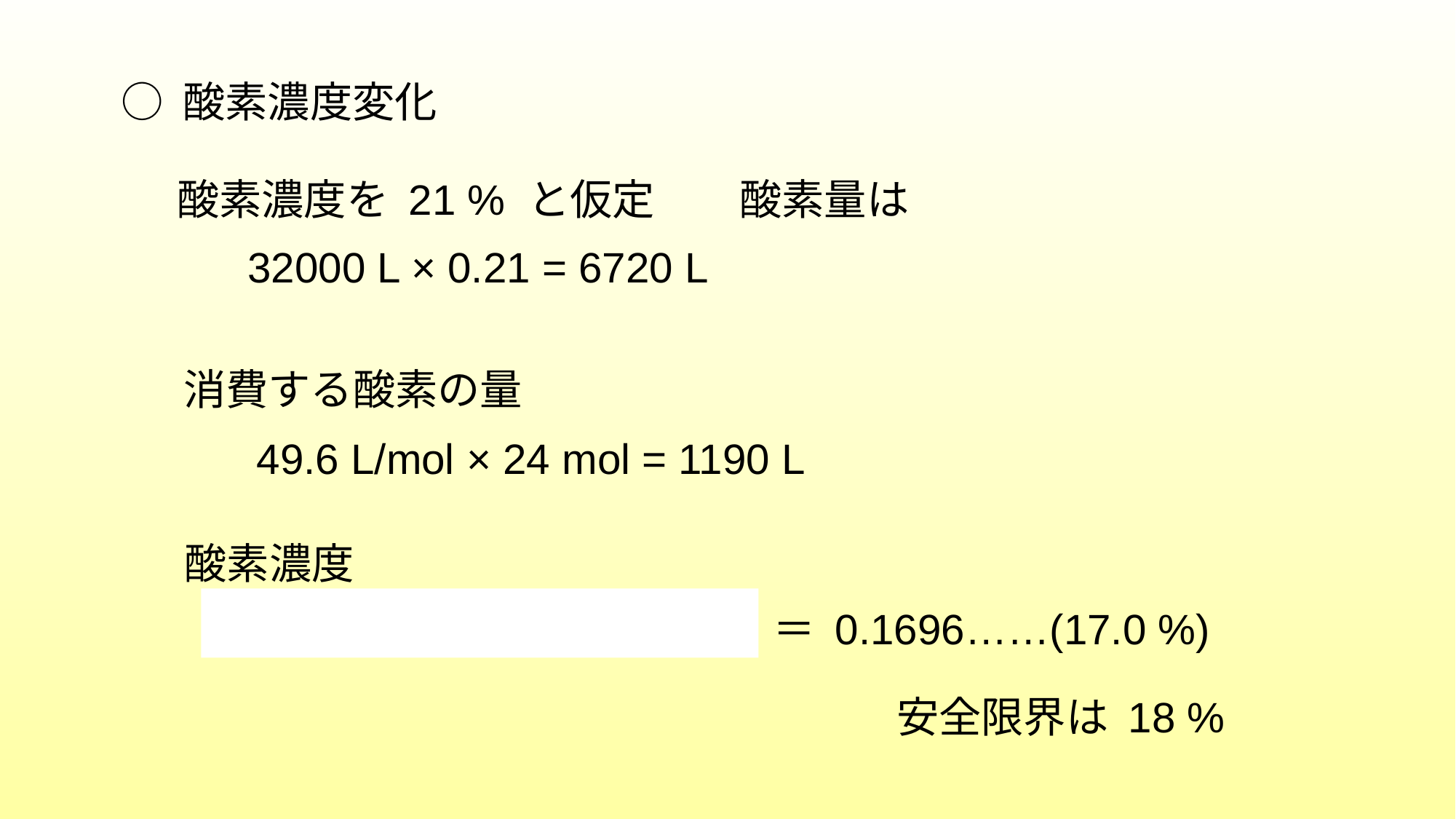

○ 酸素濃度変化
酸素濃度を 21 % と仮定　　酸素量は
　32000 L × 0.21 = 6720 L
消費する酸素の量
　49.6 L/mol × 24 mol = 1190 L
酸素濃度
　(6720 L ー1190 L)/32595 L ＝ 0.1696……(17.0 %)

安全限界は 18 %